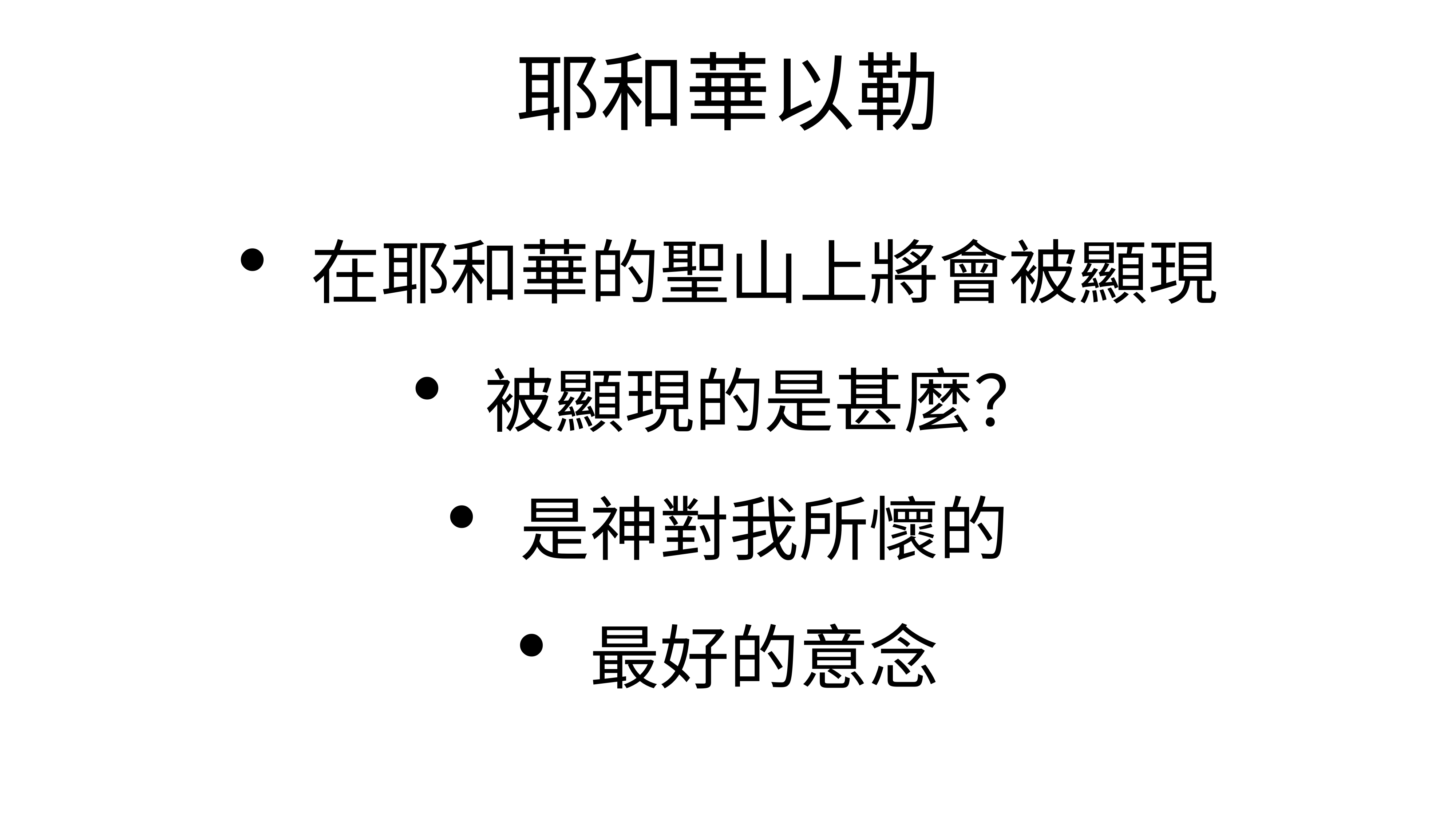

# 耶和華以勒
在耶和華的聖山上將會被顯現
被顯現的是甚麼？
是神對我所懷的
最好的意念